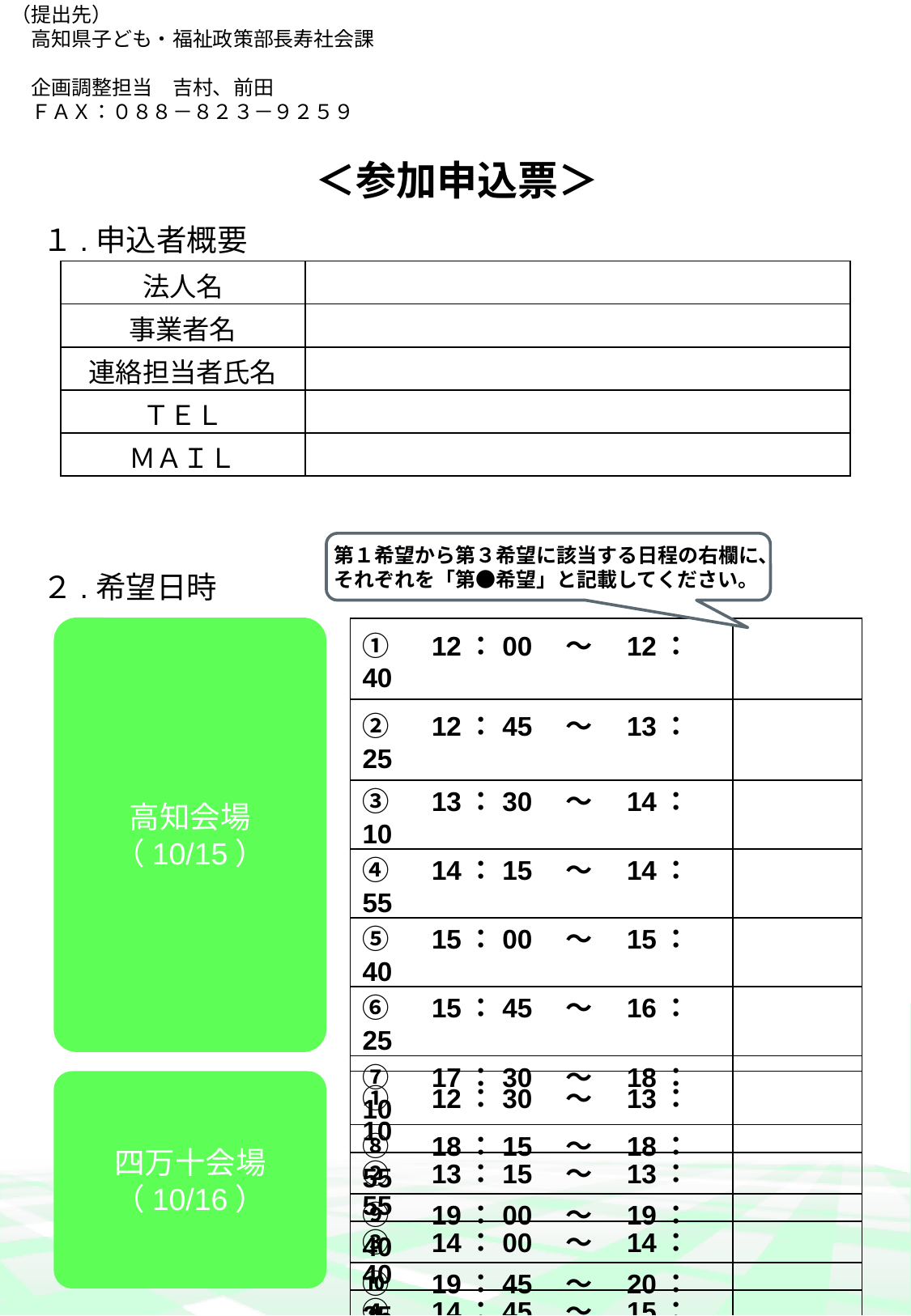

（提出先）
　高知県子ども・福祉政策部長寿社会課
　企画調整担当　吉村、前田
　ＦＡＸ：０８８－８２３－９２５９
＜参加申込票＞
　１.申込者概要
| 法人名 |  |
| --- | --- |
| 事業者名 |  |
| 連絡担当者氏名 |  |
| ＴＥＬ |  |
| ＭＡＩＬ |  |
第１希望から第３希望に該当する日程の右欄に、それぞれを「第●希望」と記載してください。
　２.希望日時
高知会場
（10/15）
| ①　12：00　～　12：40 |  |
| --- | --- |
| ②　12：45　～　13：25 |  |
| ③　13：30　～　14：10 |  |
| ④　14：15　～　14：55 |  |
| ⑤　15：00　～　15：40 |  |
| ⑥　15：45　～　16：25 |  |
| ⑦　17：30　～　18：10 |  |
| ⑧　18：15　～　18：55 |  |
| ⑨　19：00　～　19：40 |  |
| ⑩　19：45　～　20：25 |  |
四万十会場
（10/16）
| ①　12：30　～　13：10 |  |
| --- | --- |
| ②　13：15　～　13：55 |  |
| ③　14：00　～　14：40 |  |
| ④　14：45　～　15：25 |  |
| ⑤　15：30　～　16：10 |  |